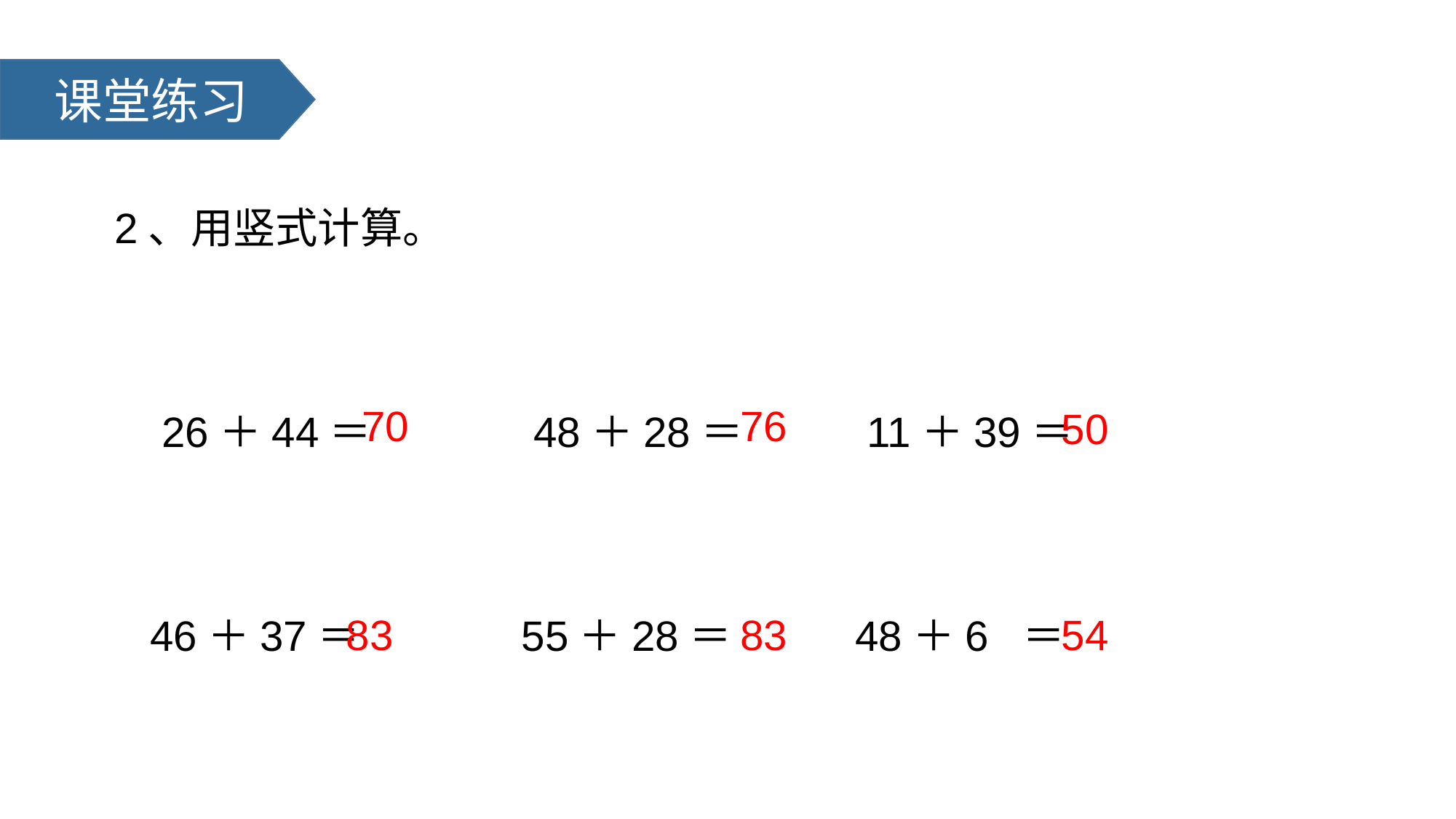

课堂练习
 2、用竖式计算。

     26＋44＝                48＋28＝            11＋39＝

    46＋37＝                55＋28＝            48＋6  ＝

76
70
50
83
83
54